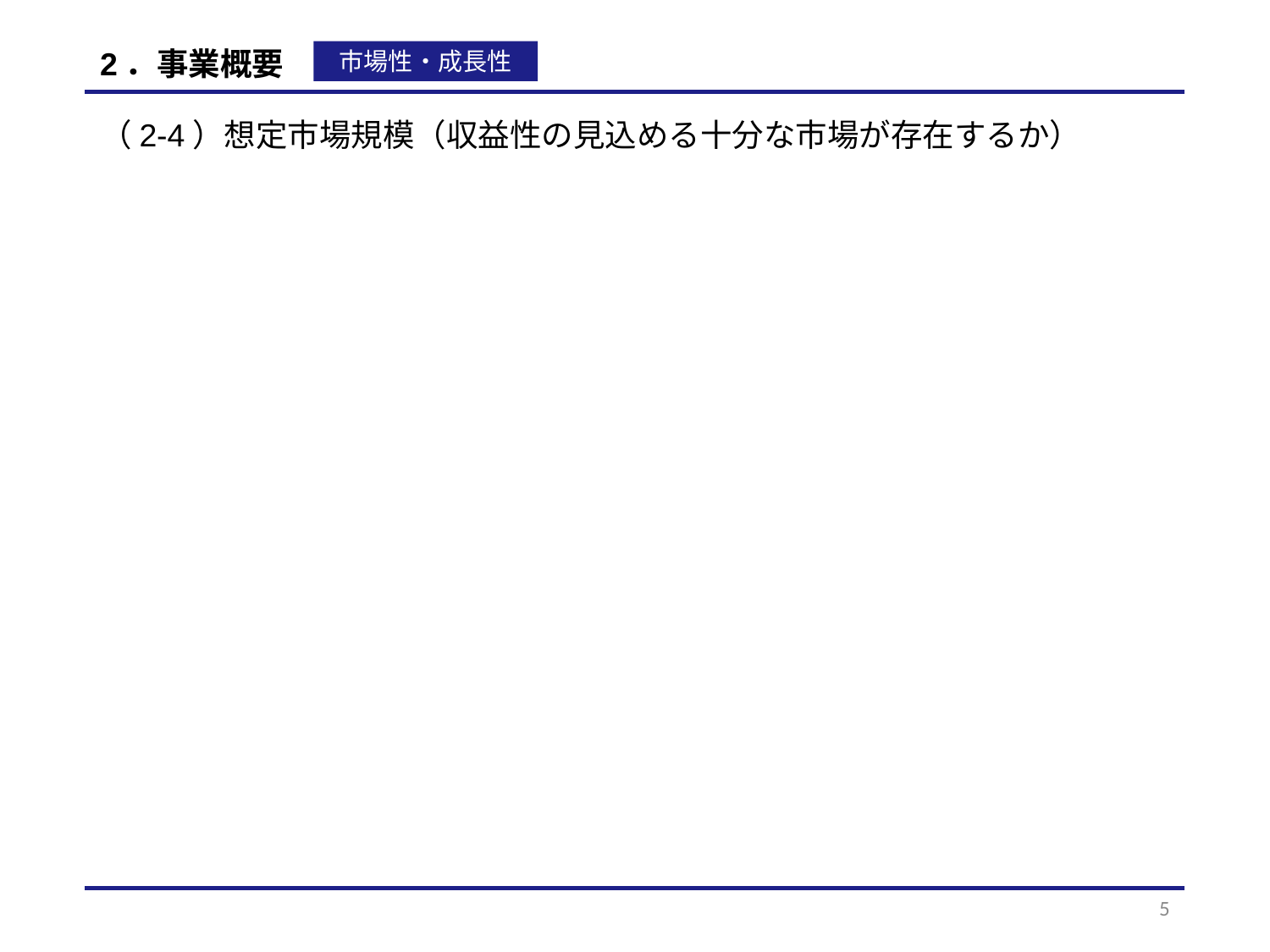

# 2．事業概要
市場性・成長性
（2-4）想定市場規模（収益性の見込める十分な市場が存在するか）

5